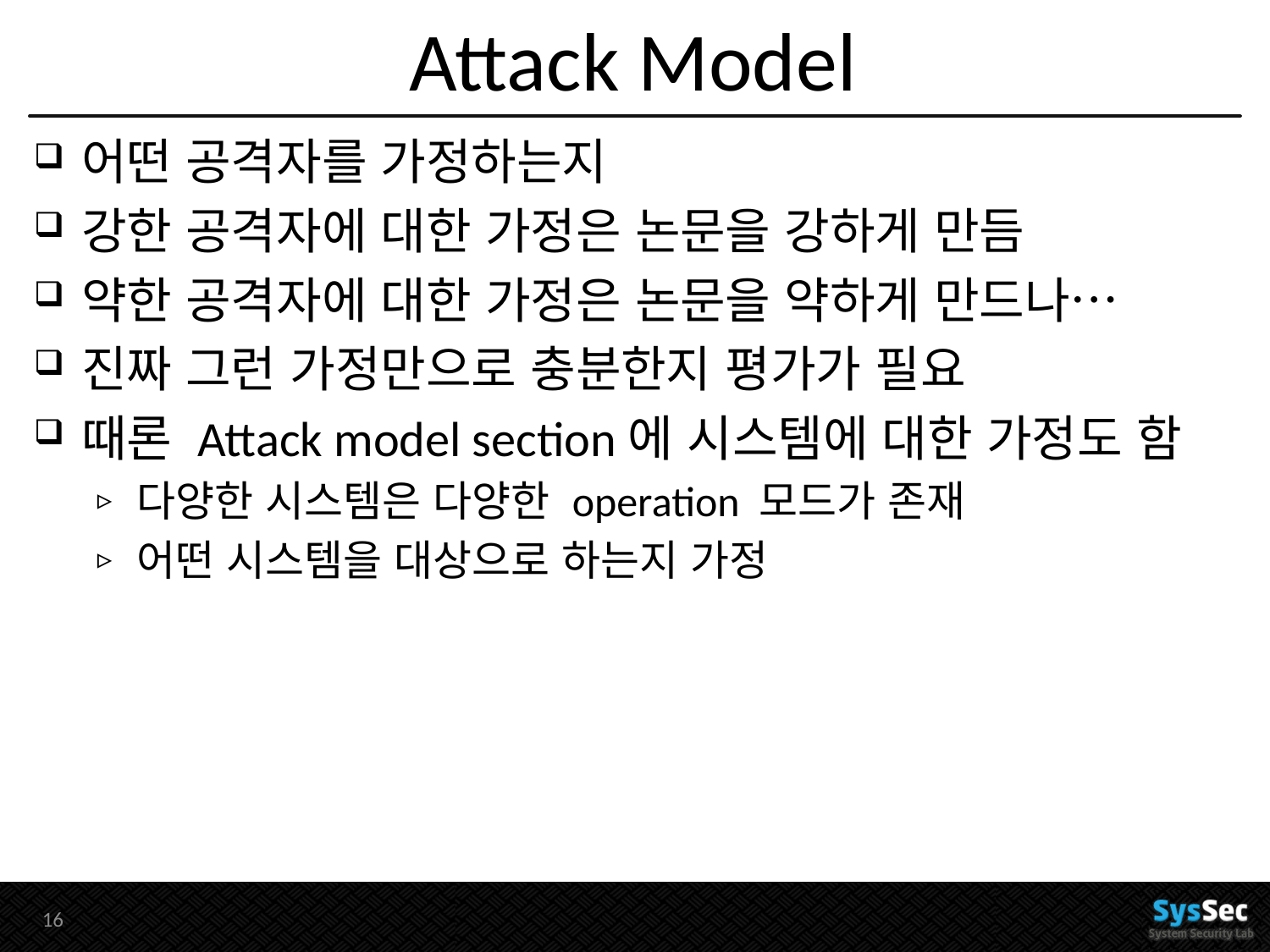

# Attack Model
어떤 공격자를 가정하는지
강한 공격자에 대한 가정은 논문을 강하게 만듬
약한 공격자에 대한 가정은 논문을 약하게 만드나…
진짜 그런 가정만으로 충분한지 평가가 필요
때론 Attack model section에 시스템에 대한 가정도 함
다양한 시스템은 다양한 operation 모드가 존재
어떤 시스템을 대상으로 하는지 가정
16